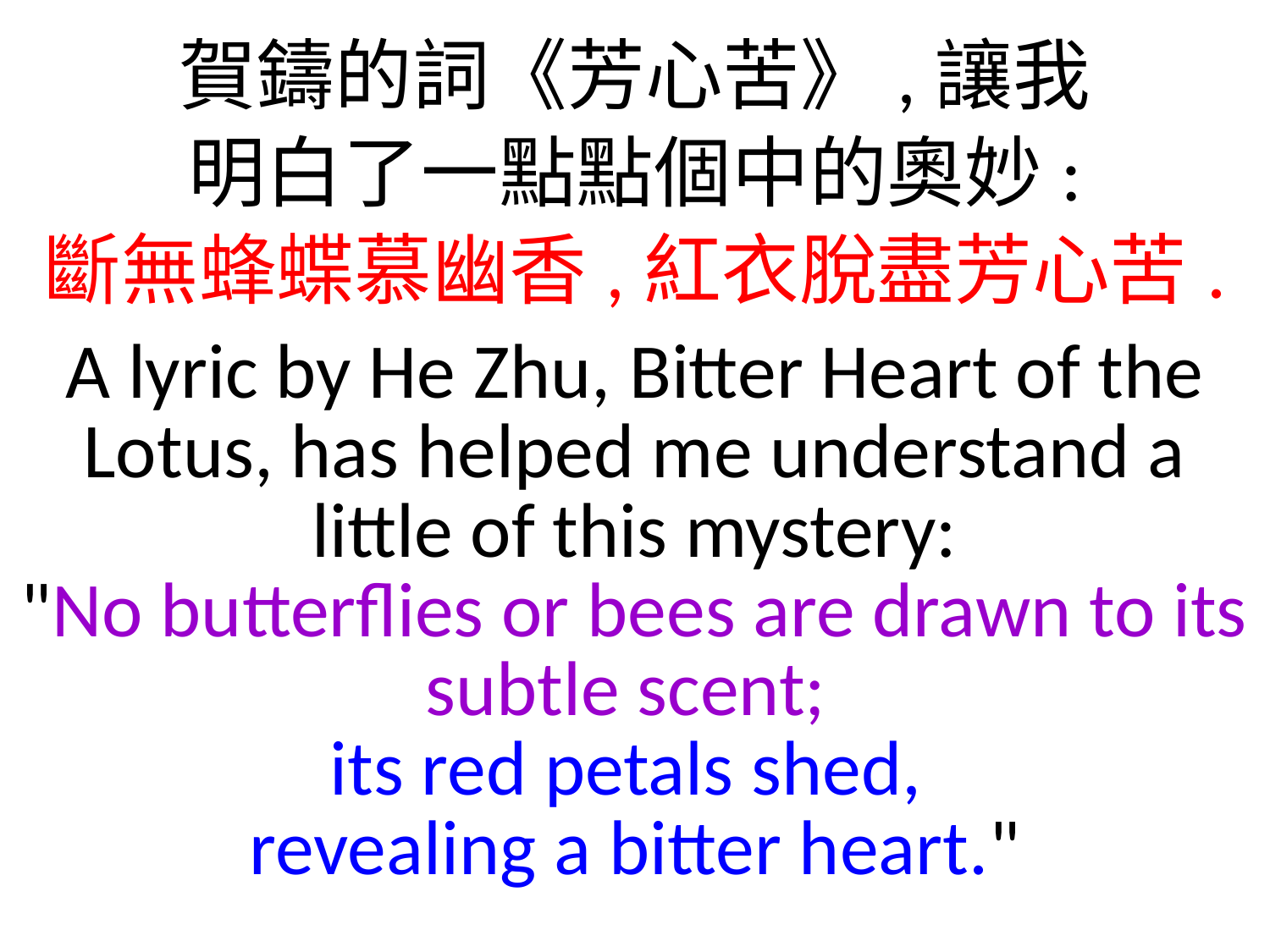

賀鑄的詞《芳心苦》,讓我
明白了一點點個中的奧妙:
斷無蜂蝶慕幽香,紅衣脫盡芳心苦.
A lyric by He Zhu, Bitter Heart of the Lotus, has helped me understand a little of this mystery:
"No butterflies or bees are drawn to its subtle scent;
its red petals shed,
revealing a bitter heart."